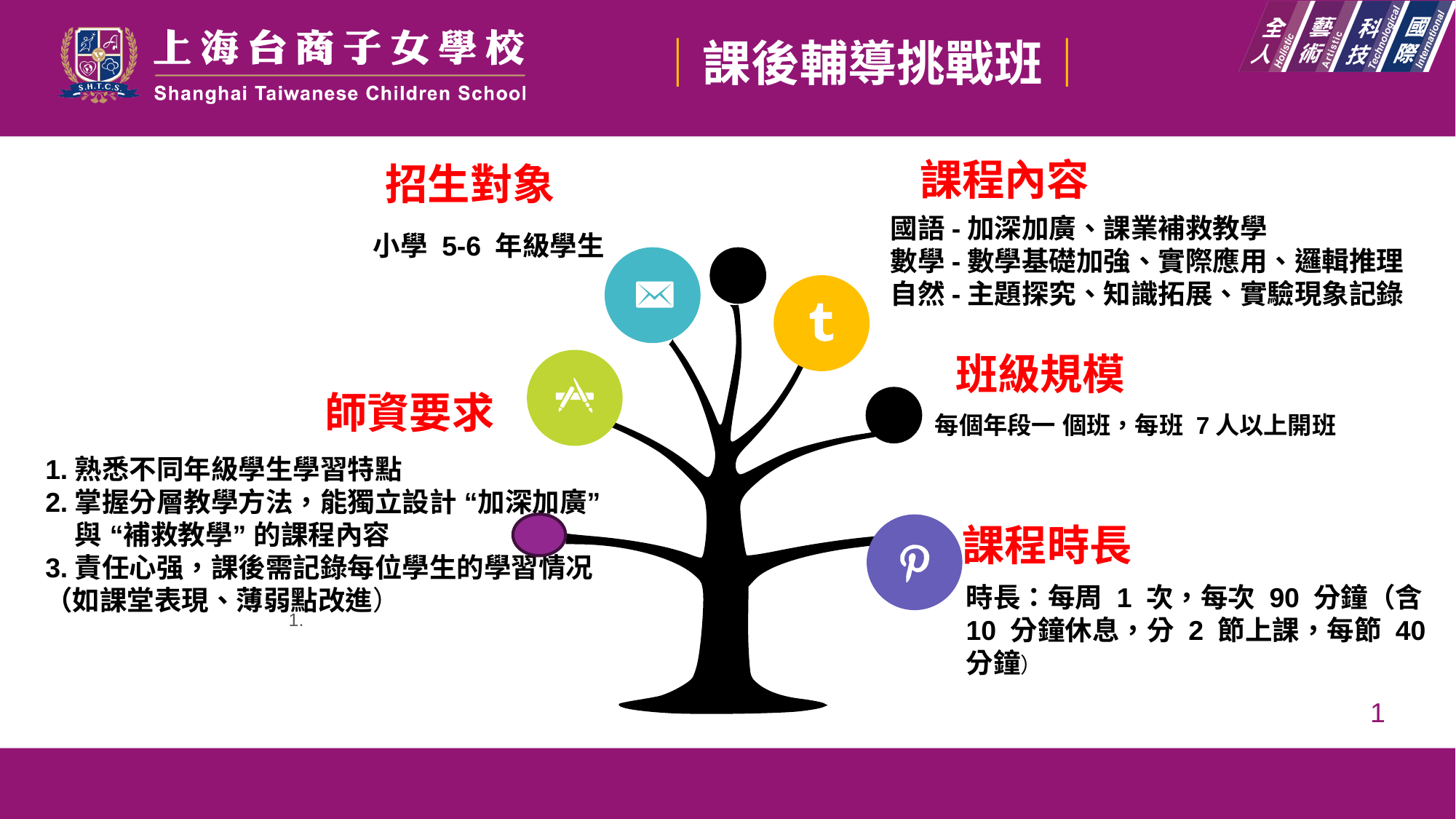

｜課後輔導挑戰班｜
課程內容

招生對象
 小學 5-6 年級學生
國語-加深加廣、課業補救教學
數學-數學基礎加強、實際應用、邏輯推理
自然-主題探究、知識拓展、實驗現象記錄

班級規模

師資要求
1.

每個年段一 個班，每班 7人以上開班
1.熟悉不同年級學生學習特點
2.掌握分層教學方法，能獨立設計 “加深加廣”
   與 “補救教學” 的課程內容
3.責任心强，課後需記錄每位學生的學習情况
（如課堂表現、薄弱點改進）
課程時長

時長：每周 1 次，每次 90 分鐘（含 10 分鐘休息，分 2 節上課，每節 40 分鐘）

1